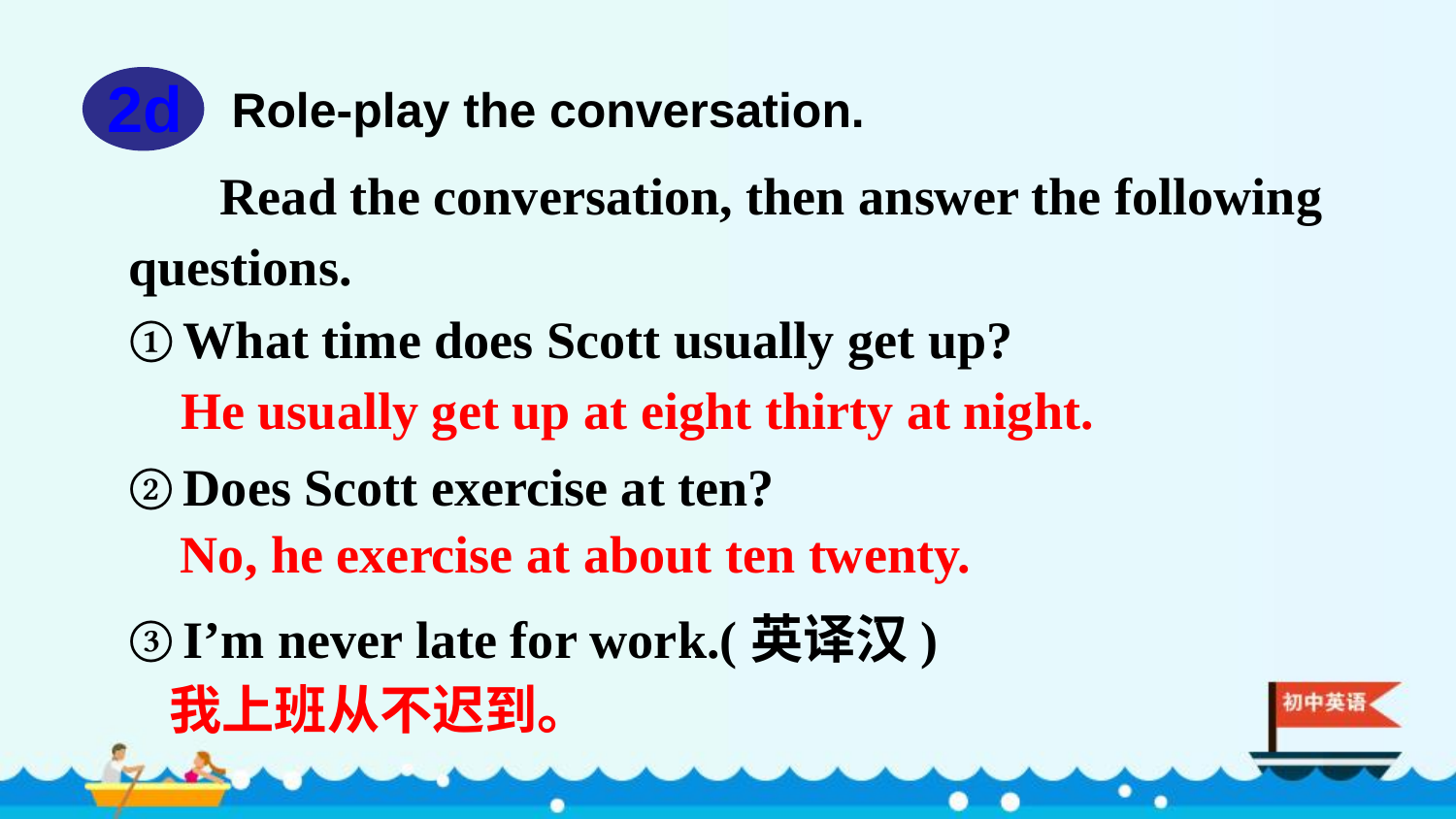

Role-play the conversation.
2d

       Read the conversation, then answer the following
questions.
What time does Scott usually get up?
Does Scott exercise at ten?
I’m never late for work.(英译汉)
He usually get up at eight thirty at night.
No, he exercise at about ten twenty.
我上班从不迟到。